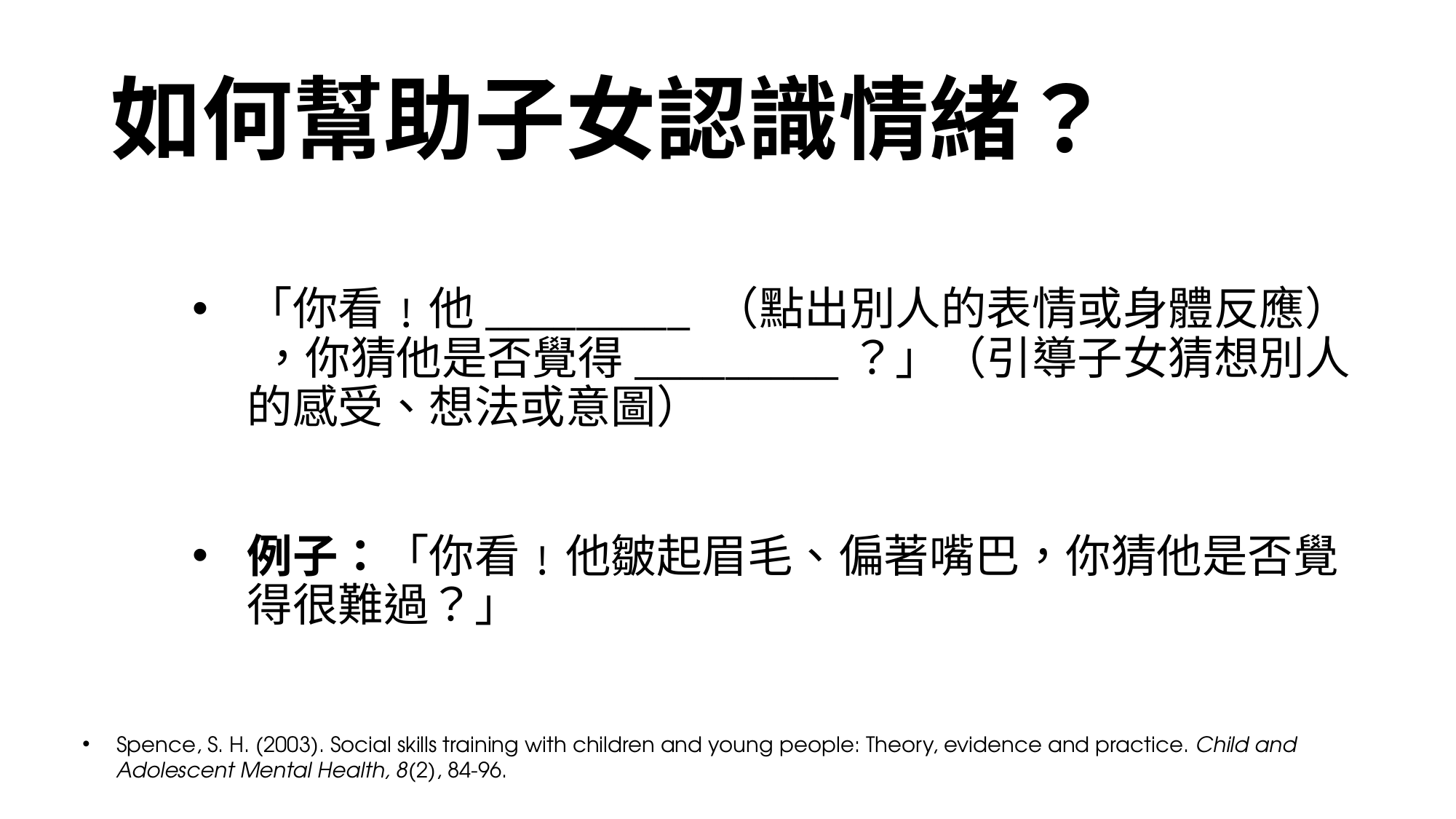

# 如何幫助子女認識情緒？

「你看﹗他_________ （點出別人的表情或身體反應） ，你猜他是否覺得_________？」（引導子女猜想別人的感受、想法或意圖）
例子：「你看﹗他皺起眉毛、偏著嘴巴，你猜他是否覺得很難過？」
Spence, S. H. (2003). Social skills training with children and young people: Theory, evidence and practice. Child and Adolescent Mental Health, 8(2), 84-96.